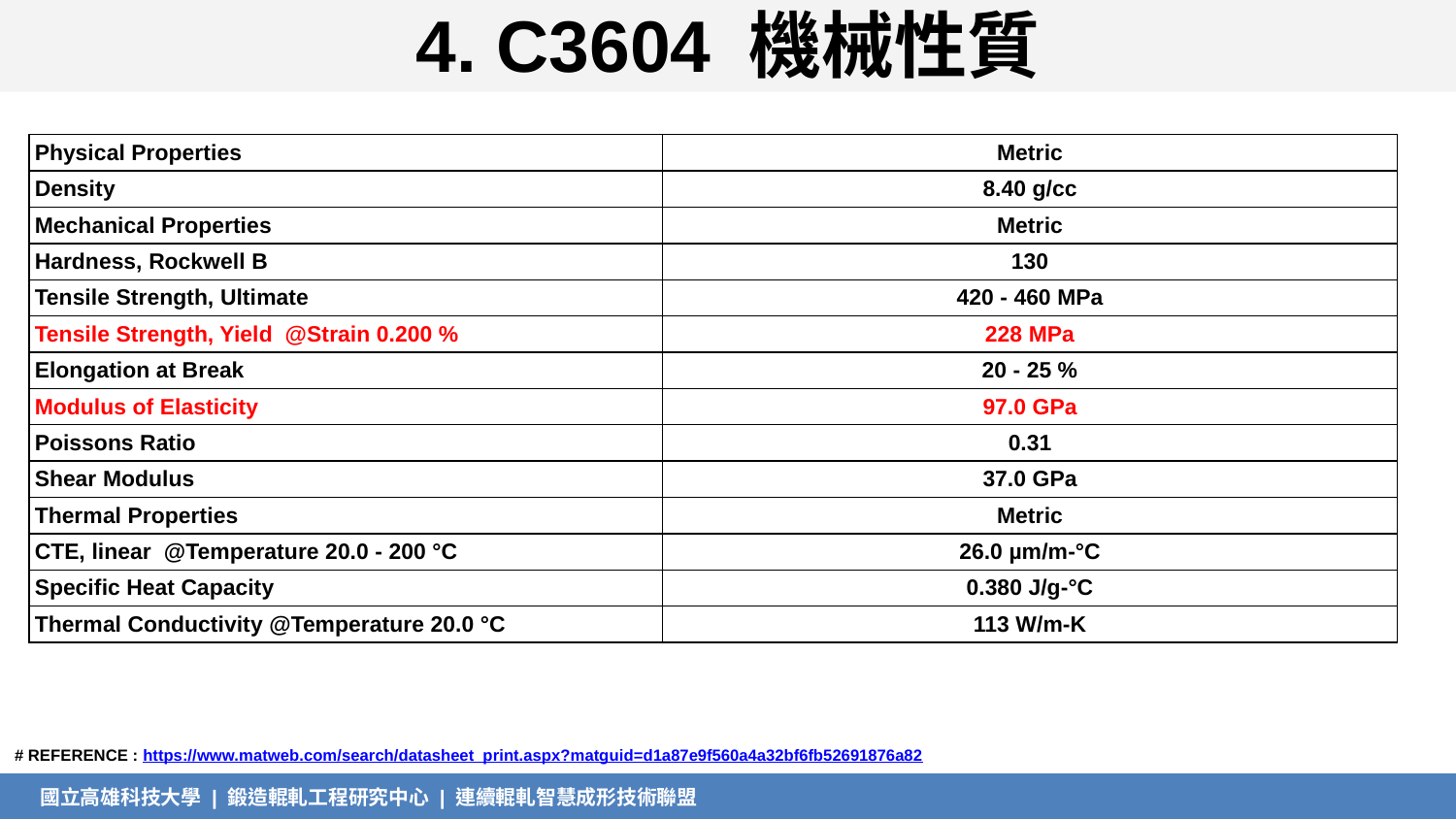

# 4. C3604 機械性質
| Physical Properties | Metric |
| --- | --- |
| Density | 8.40 g/cc |
| Mechanical Properties | Metric |
| Hardness, Rockwell B | 130 |
| Tensile Strength, Ultimate | 420 - 460 MPa |
| Tensile Strength, Yield @Strain 0.200 % | 228 MPa |
| Elongation at Break | 20 - 25 % |
| Modulus of Elasticity | 97.0 GPa |
| Poissons Ratio | 0.31 |
| Shear Modulus | 37.0 GPa |
| Thermal Properties | Metric |
| CTE, linear @Temperature 20.0 - 200 °C | 26.0 µm/m-°C |
| Specific Heat Capacity | 0.380 J/g-°C |
| Thermal Conductivity @Temperature 20.0 °C | 113 W/m-K |
# REFERENCE : https://www.matweb.com/search/datasheet_print.aspx?matguid=d1a87e9f560a4a32bf6fb52691876a82